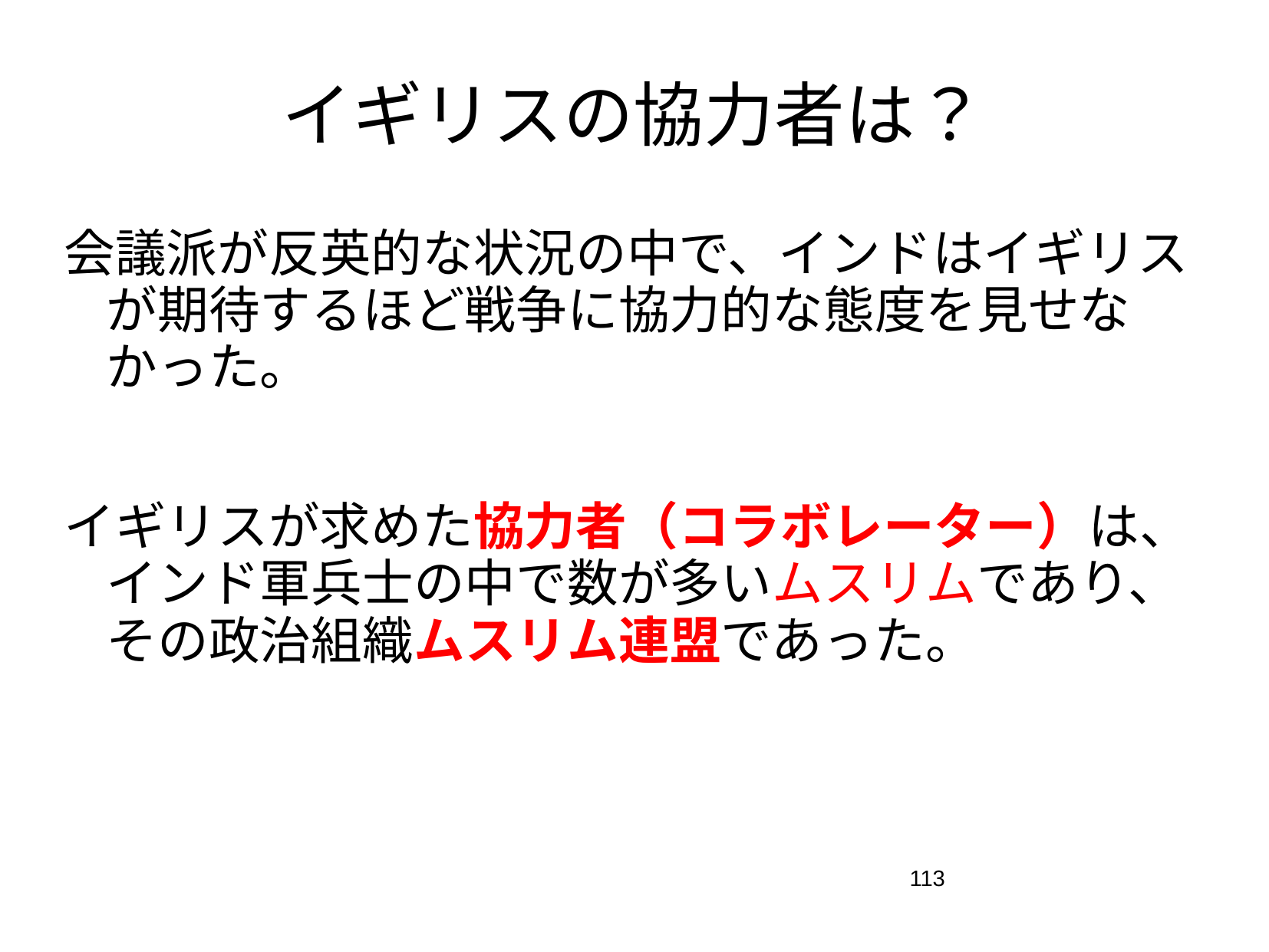

# イギリスの協力者は？
会議派が反英的な状況の中で、インドはイギリスが期待するほど戦争に協力的な態度を見せなかった。

イギリスが求めた協力者（コラボレーター）は、インド軍兵士の中で数が多いムスリムであり、その政治組織ムスリム連盟であった。
113